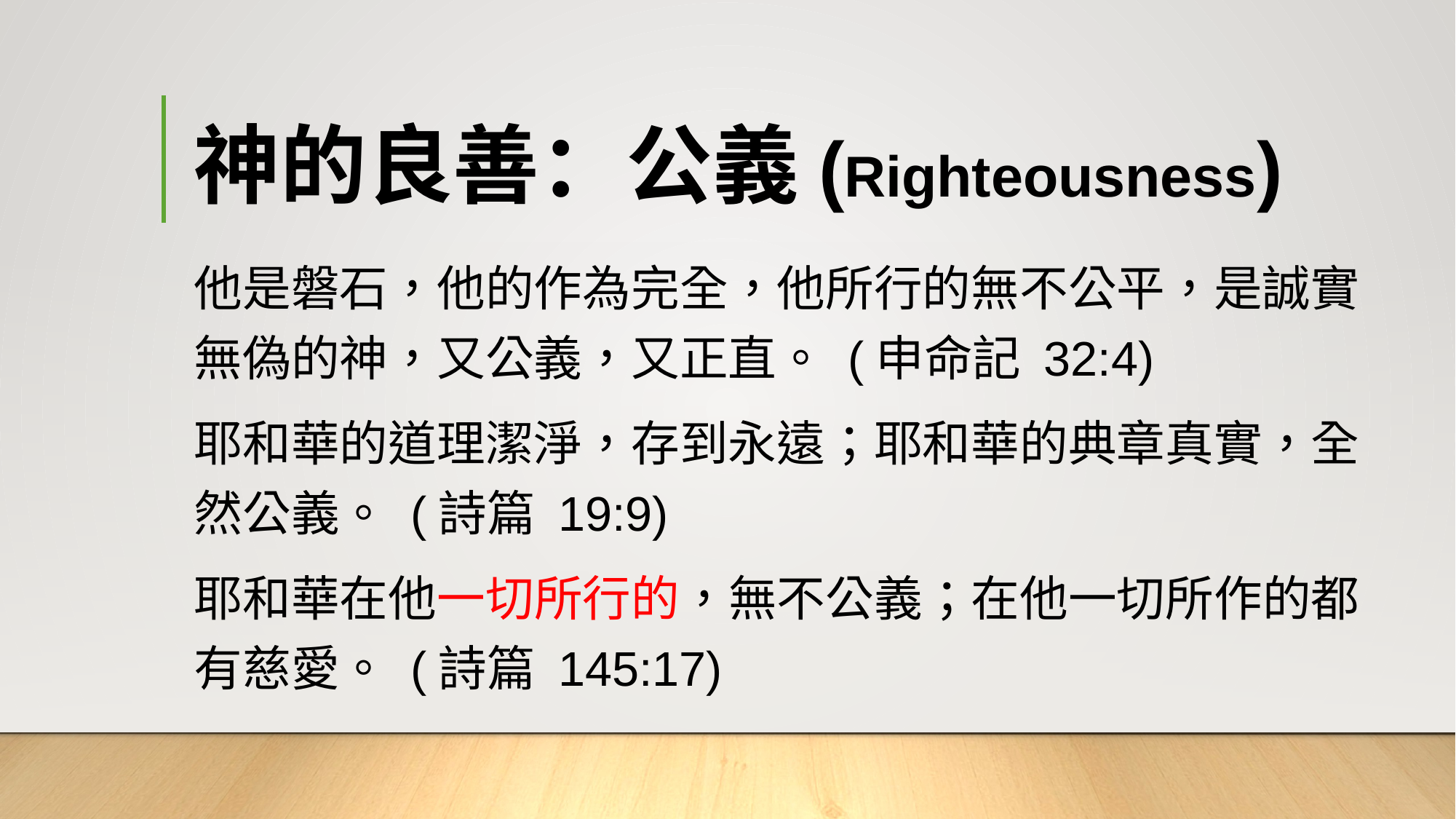

# 神的良善：公義(Righteousness)
他是磐石，他的作為完全，他所行的無不公平，是誠實無偽的神，又公義，又正直。 (申命記 32:4)
耶和華的道理潔淨，存到永遠；耶和華的典章真實，全然公義。 (詩篇 19:9)
耶和華在他一切所行的，無不公義；在他一切所作的都有慈愛。 (詩篇 145:17)